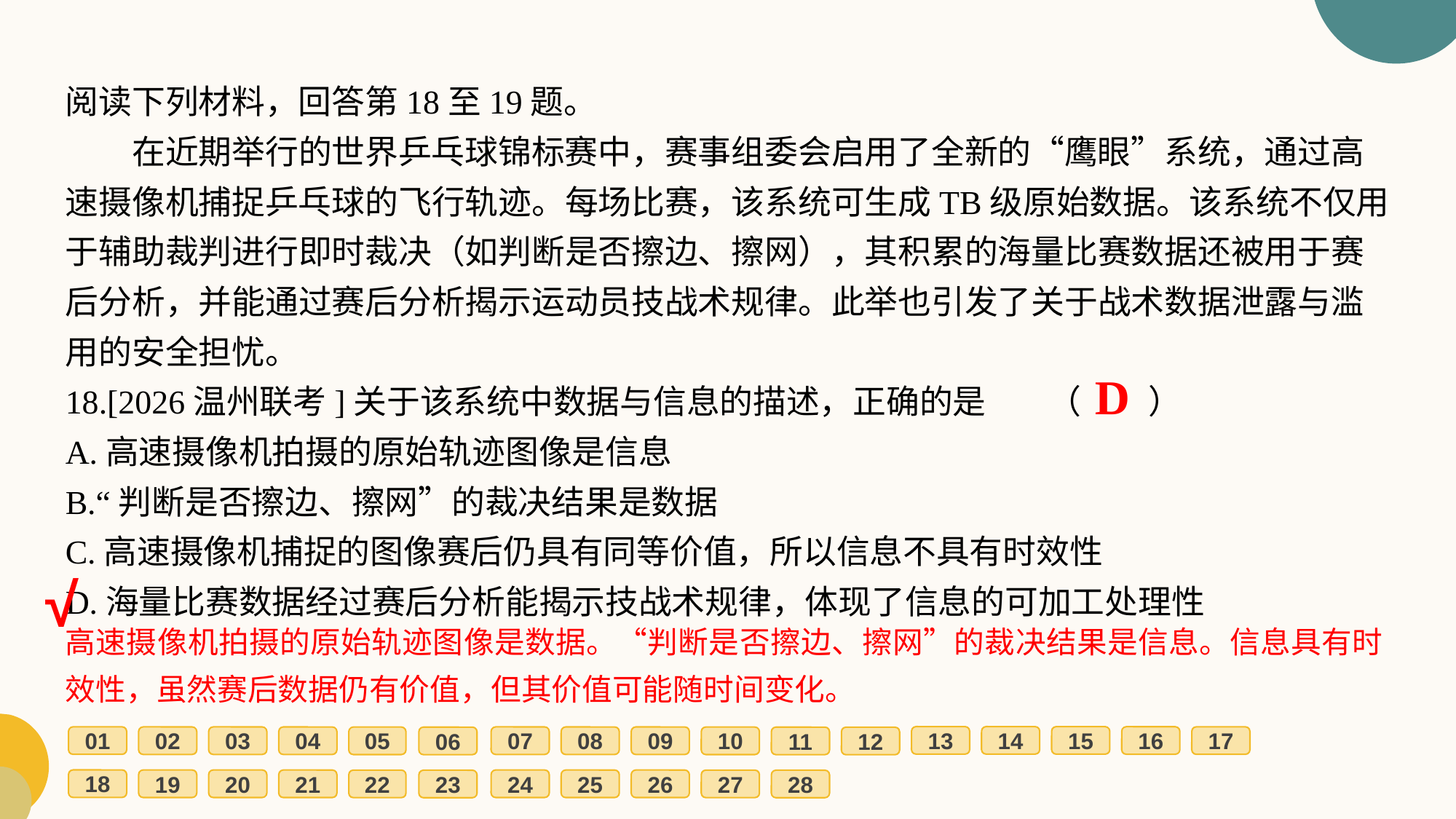

阅读下列材料，回答第18至19题。
　　在近期举行的世界乒乓球锦标赛中，赛事组委会启用了全新的“鹰眼”系统，通过高速摄像机捕捉乒乓球的飞行轨迹。每场比赛，该系统可生成TB级原始数据。该系统不仅用于辅助裁判进行即时裁决（如判断是否擦边、擦网），其积累的海量比赛数据还被用于赛后分析，并能通过赛后分析揭示运动员技战术规律。此举也引发了关于战术数据泄露与滥用的安全担忧。
18.[2026温州联考]关于该系统中数据与信息的描述，正确的是	（　　）
A.高速摄像机拍摄的原始轨迹图像是信息
B.“判断是否擦边、擦网”的裁决结果是数据
C.高速摄像机捕捉的图像赛后仍具有同等价值，所以信息不具有时效性
D.海量比赛数据经过赛后分析能揭示技战术规律，体现了信息的可加工处理性
D
√
高速摄像机拍摄的原始轨迹图像是数据。“判断是否擦边、擦网”的裁决结果是信息。信息具有时效性，虽然赛后数据仍有价值，但其价值可能随时间变化。